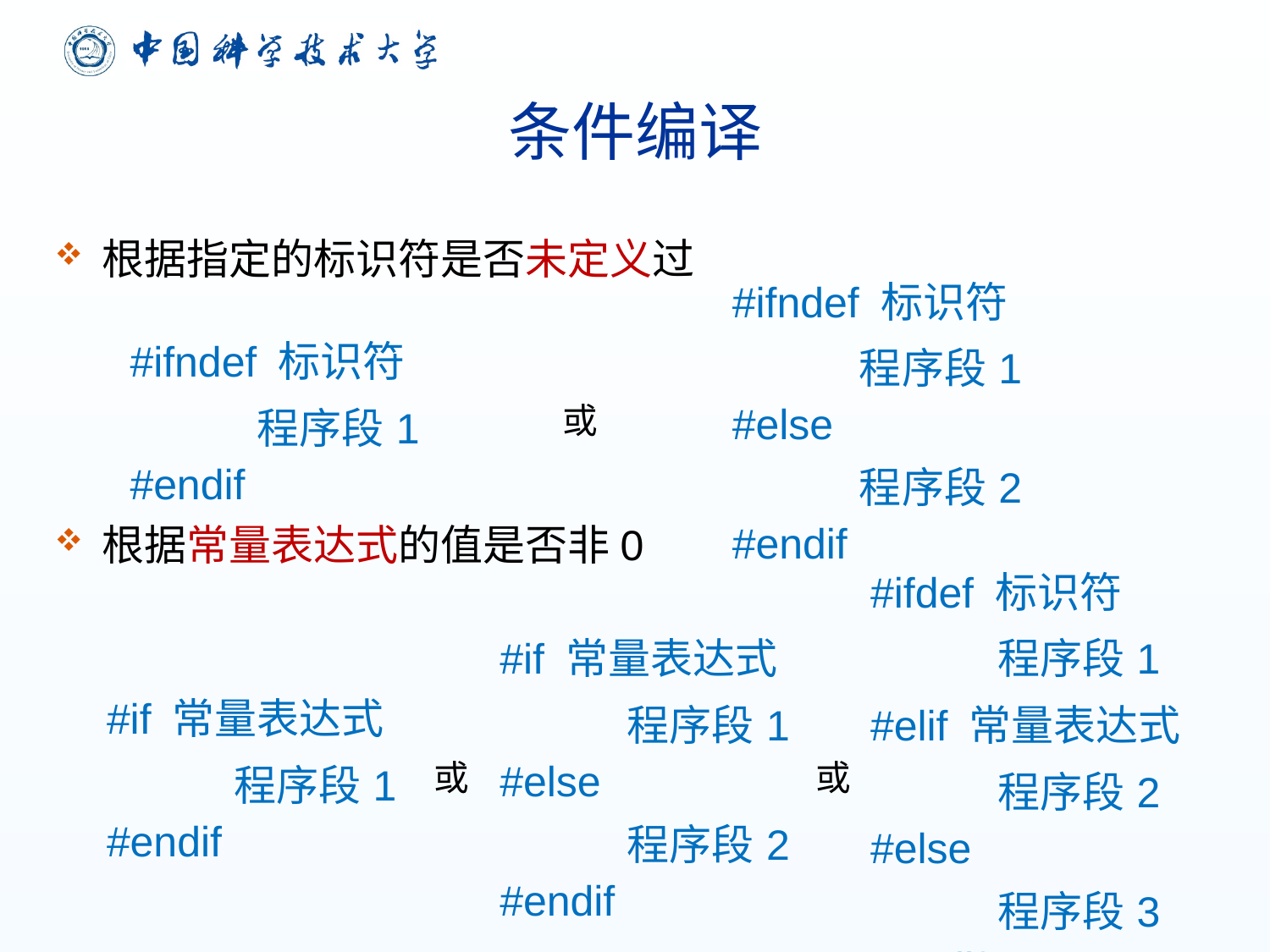

# 条件编译
根据指定的标识符是否未定义过

根据常量表达式的值是否非0

| #ifndef 标识符 程序段1 #endif | 或 | #ifndef 标识符 程序段1 #else 程序段2 #endif |
| --- | --- | --- |
| #if 常量表达式 程序段1 #endif | 或 | #if 常量表达式 程序段1 #else 程序段2 #endif | 或 | #ifdef 标识符 程序段1 #elif 常量表达式 程序段2 #else 程序段3 #endif |
| --- | --- | --- | --- | --- |